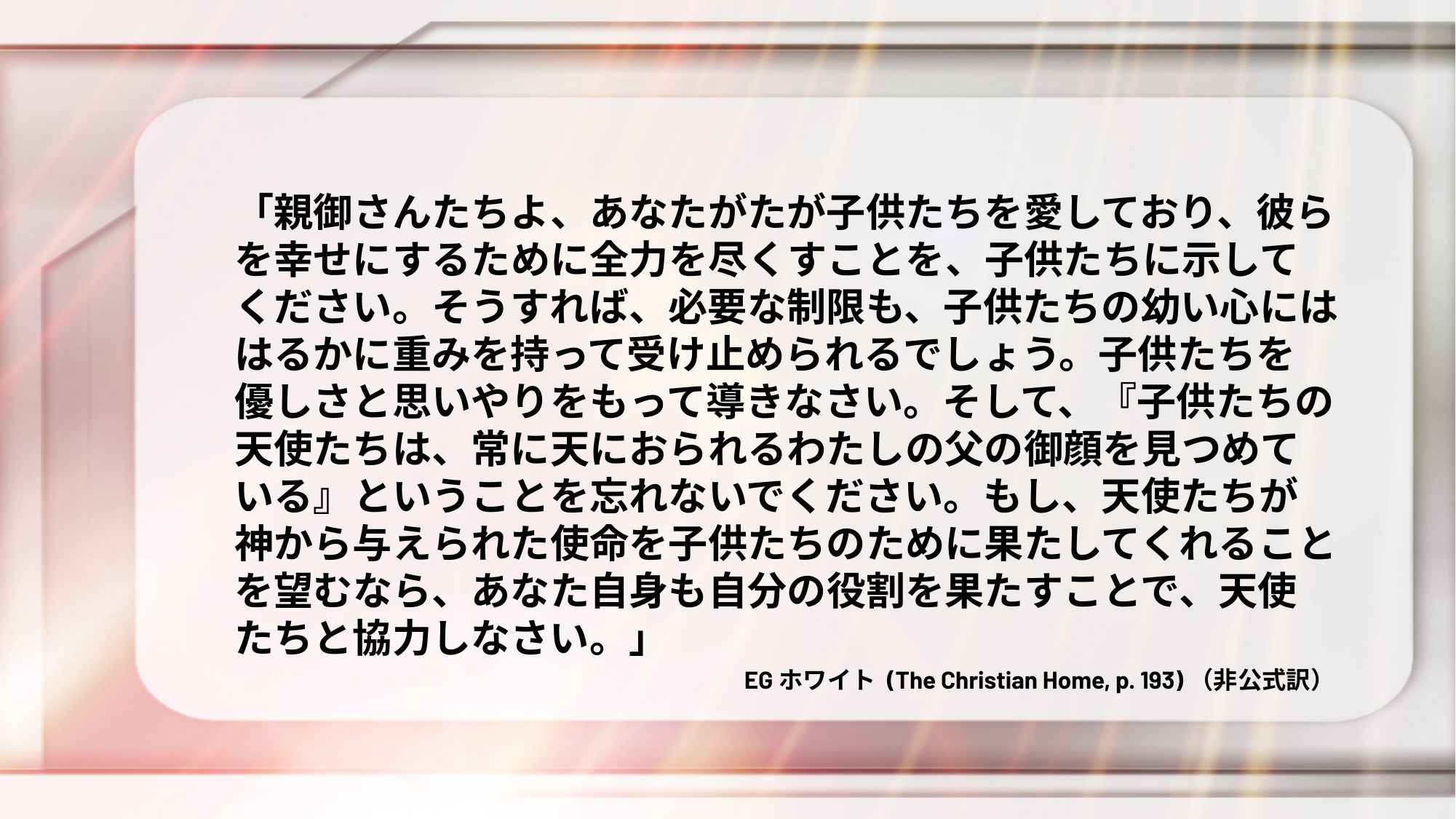

「親御さんたちよ、あなたがたが子供たちを愛しており、彼らを幸せにするために全力を尽くすことを、子供たちに示して　ください。そうすれば、必要な制限も、子供たちの幼い心にははるかに重みを持って受け止められるでしょう。子供たちを　優しさと思いやりをもって導きなさい。そして、『子供たちの天使たちは、常に天におられるわたしの父の御顔を見つめて　いる』ということを忘れないでください。もし、天使たちが　神から与えられた使命を子供たちのために果たしてくれることを望むなら、あなた自身も自分の役割を果たすことで、天使　たちと協力しなさい。」
EGホワイト (The Christian Home, p. 193)（非公式訳）